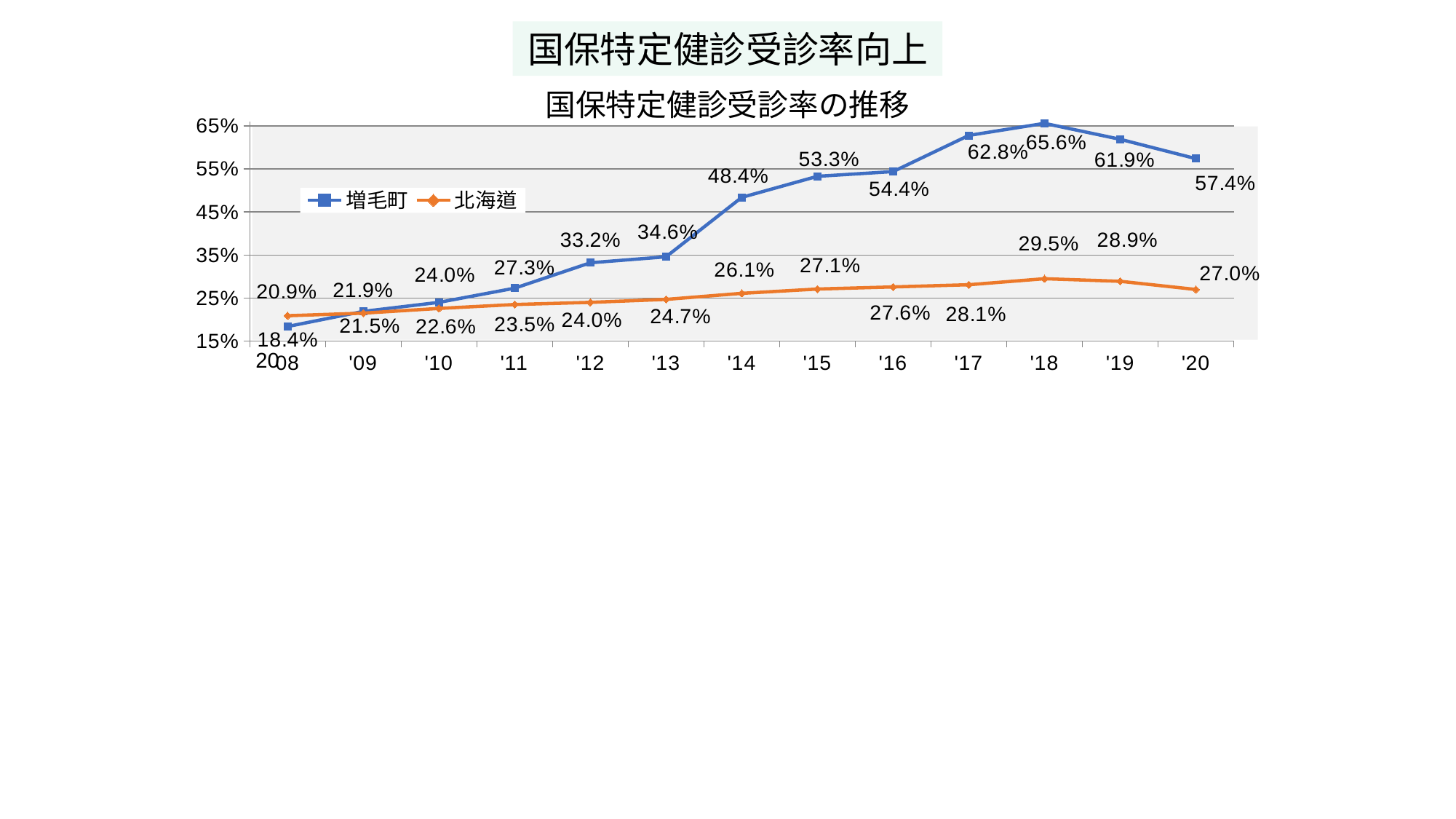

国保特定健診受診率向上
国保特定健診受診率の推移

### Chart

| Category | 増毛町 | 北海道 |
|---|---|---|
| 08 | 0.184 | 0.209 |
| '09 | 0.219 | 0.215 |
| '10 | 0.24 | 0.226 |
| '11 | 0.273 | 0.235 |
| '12 | 0.332 | 0.24 |
| '13 | 0.346 | 0.247 |
| '14 | 0.484 | 0.261 |
| '15 | 0.533 | 0.271 |
| '16 | 0.544 | 0.276 |
| '17 | 0.628 | 0.281 |
| '18 | 0.656 | 0.295 |
| '19 | 0.619 | 0.289 |
| '20 | 0.574 | 0.27 |
20